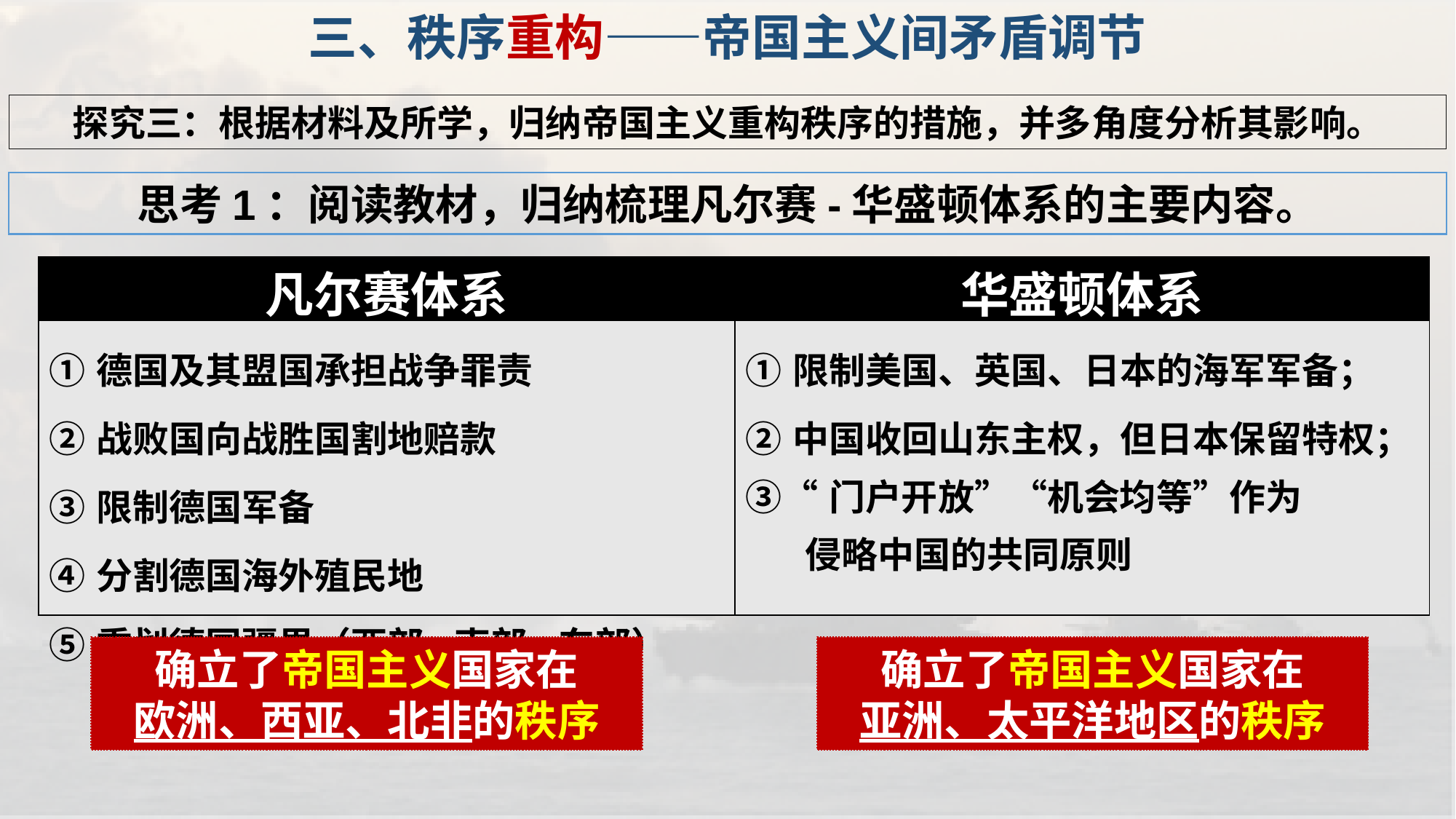

三、秩序重构——帝国主义间矛盾调节
探究三：根据材料及所学，归纳帝国主义重构秩序的措施，并多角度分析其影响。
思考1：阅读教材，归纳梳理凡尔赛-华盛顿体系的主要内容。
| 凡尔赛体系 | 华盛顿体系 |
| --- | --- |
| ①德国及其盟国承担战争罪责 ②战败国向战胜国割地赔款 ③限制德国军备 ④分割德国海外殖民地 ⑤重划德国疆界（西部-南部-东部） | ①限制美国、英国、日本的海军军备； ②中国收回山东主权，但日本保留特权； ③“门户开放”“机会均等”作为 侵略中国的共同原则 |
确立了帝国主义国家在
欧洲、西亚、北非的秩序
确立了帝国主义国家在
亚洲、太平洋地区的秩序